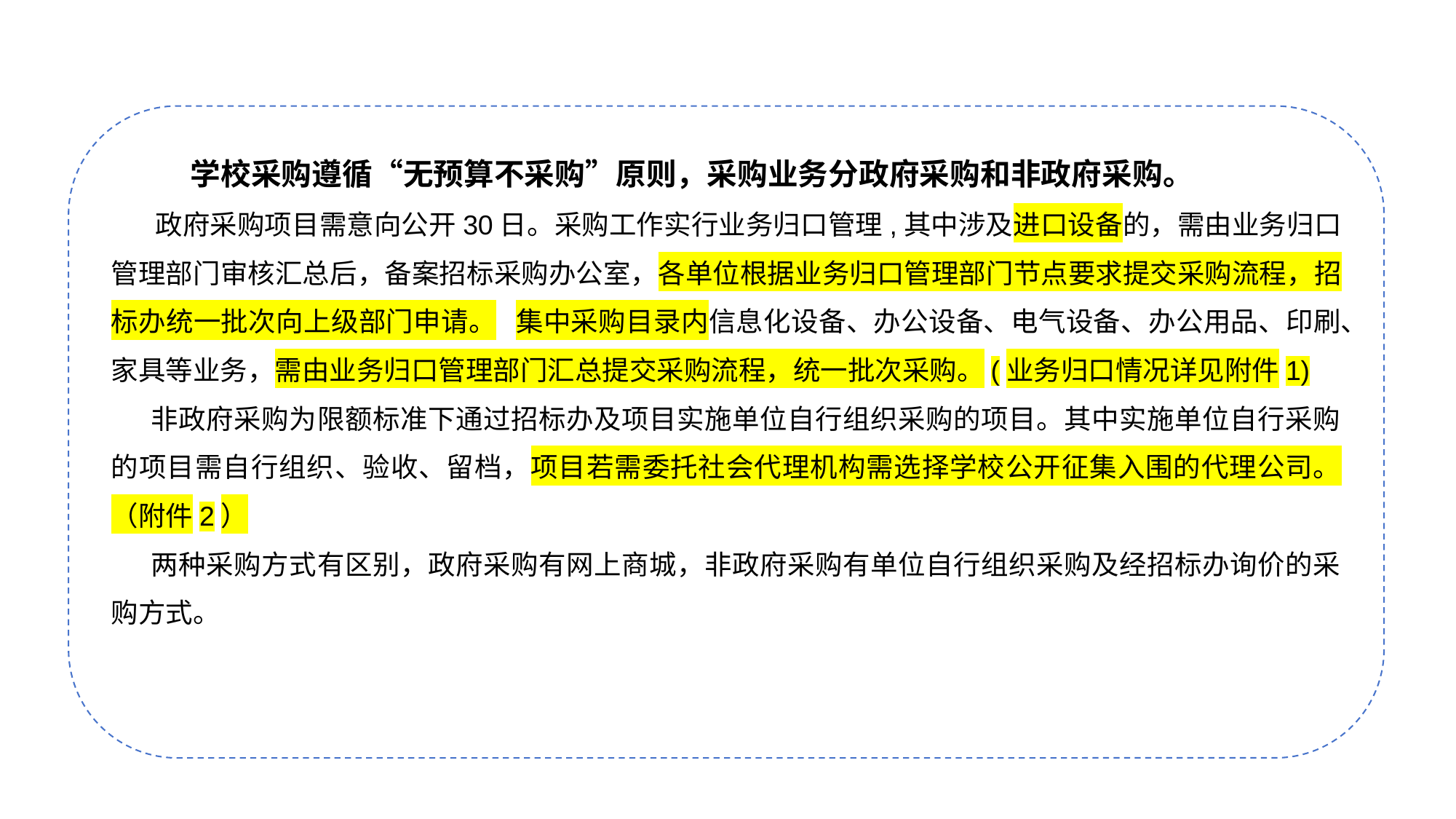

学校采购遵循“无预算不采购”原则，采购业务分政府采购和非政府采购。
      政府采购项目需意向公开30日。采购工作实行业务归口管理,其中涉及进口设备的，需由业务归口管理部门审核汇总后，备案招标采购办公室，各单位根据业务归口管理部门节点要求提交采购流程，招标办统一批次向上级部门申请。   集中采购目录内信息化设备、办公设备、电气设备、办公用品、印刷、家具等业务，需由业务归口管理部门汇总提交采购流程，统一批次采购。(业务归口情况详见附件1)
     非政府采购为限额标准下通过招标办及项目实施单位自行组织采购的项目。其中实施单位自行采购的项目需自行组织、验收、留档，项目若需委托社会代理机构需选择学校公开征集入围的代理公司。（附件2）
     两种采购方式有区别，政府采购有网上商城，非政府采购有单位自行组织采购及经招标办询价的采购方式。